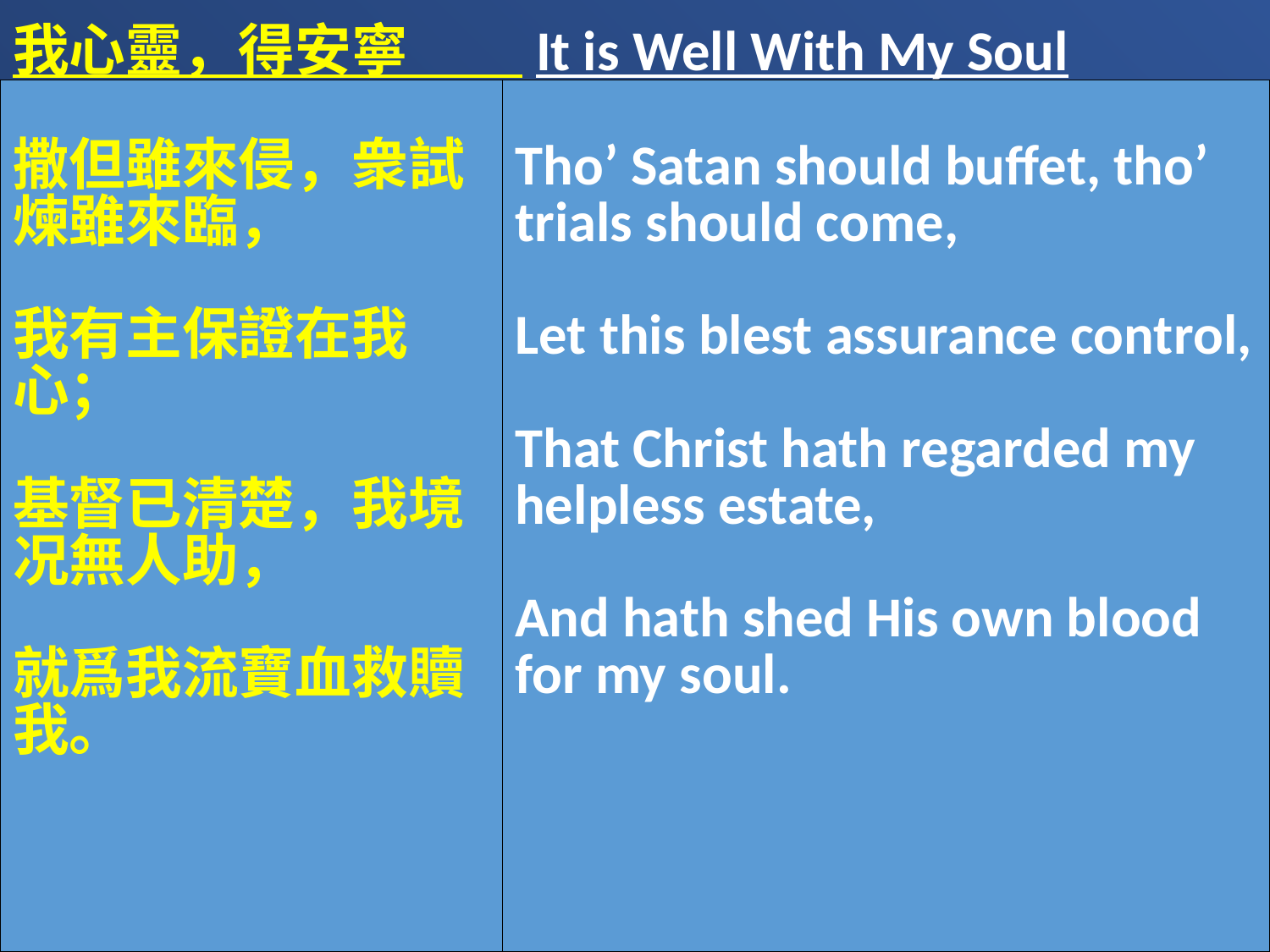

我心靈，得安寧         It is Well With My Soul

| 撒但雖來侵，衆試煉雖來臨， 我有主保證在我心； 基督已清楚，我境况無人助， 就爲我流寶血救贖我。 | Tho’ Satan should buffet, tho’ trials should come, Let this blest assurance control, That Christ hath regarded my helpless estate, And hath shed His own blood for my soul. |
| --- | --- |